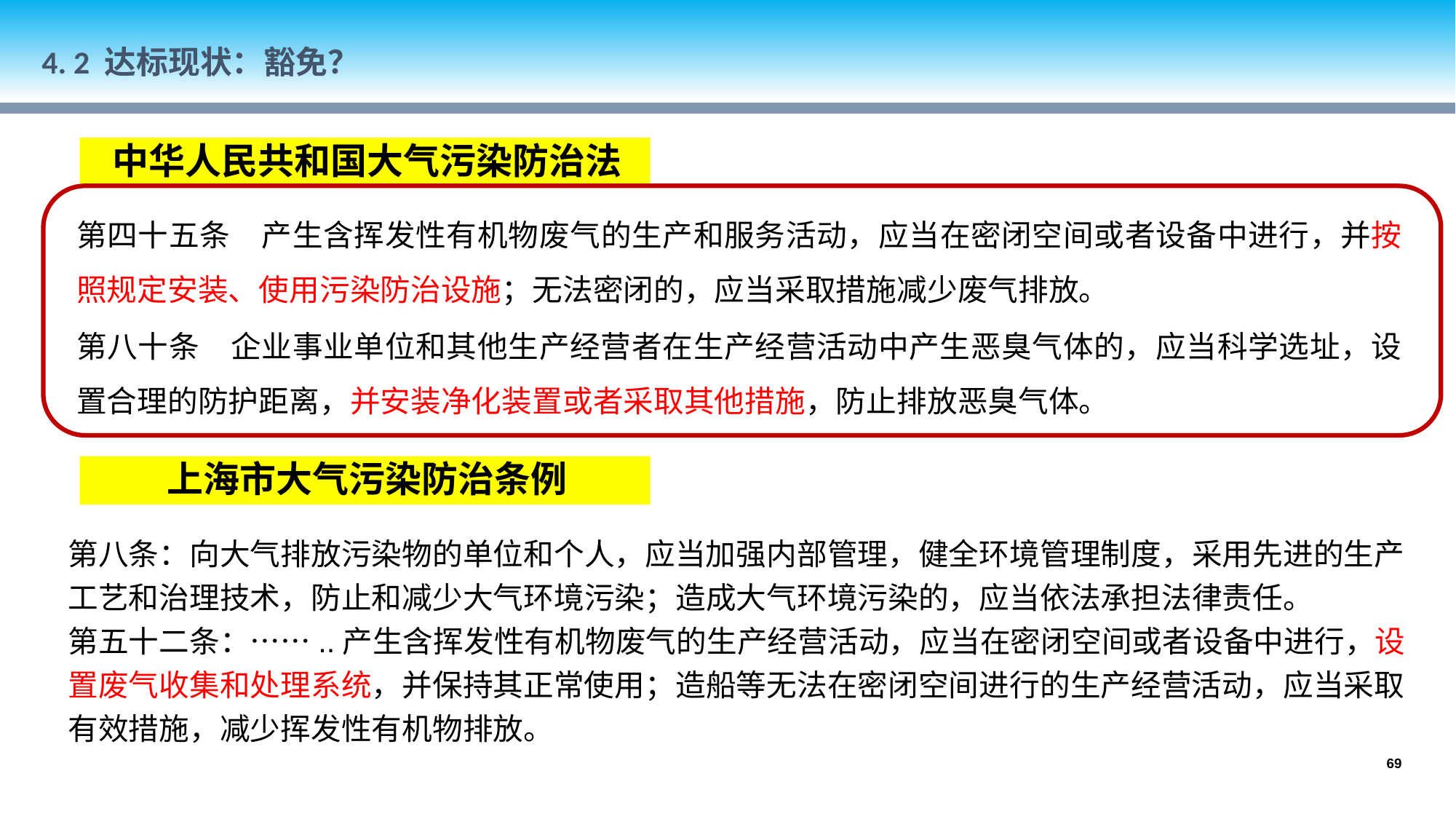

# 4. 2 达标现状：豁免？
中华人民共和国大气污染防治法

第四十五条　产生含挥发性有机物废气的生产和服务活动，应当在密闭空间或者设备中进行，并按照规定安装、使用污染防治设施；无法密闭的，应当采取措施减少废气排放。
第八十条　企业事业单位和其他生产经营者在生产经营活动中产生恶臭气体的，应当科学选址，设置合理的防护距离，并安装净化装置或者采取其他措施，防止排放恶臭气体。
上海市大气污染防治条例
第八条：向大气排放污染物的单位和个人，应当加强内部管理，健全环境管理制度，采用先进的生产工艺和治理技术，防止和减少大气环境污染；造成大气环境污染的，应当依法承担法律责任。
第五十二条：……..产生含挥发性有机物废气的生产经营活动，应当在密闭空间或者设备中进行，设置废气收集和处理系统，并保持其正常使用；造船等无法在密闭空间进行的生产经营活动，应当采取有效措施，减少挥发性有机物排放。
69